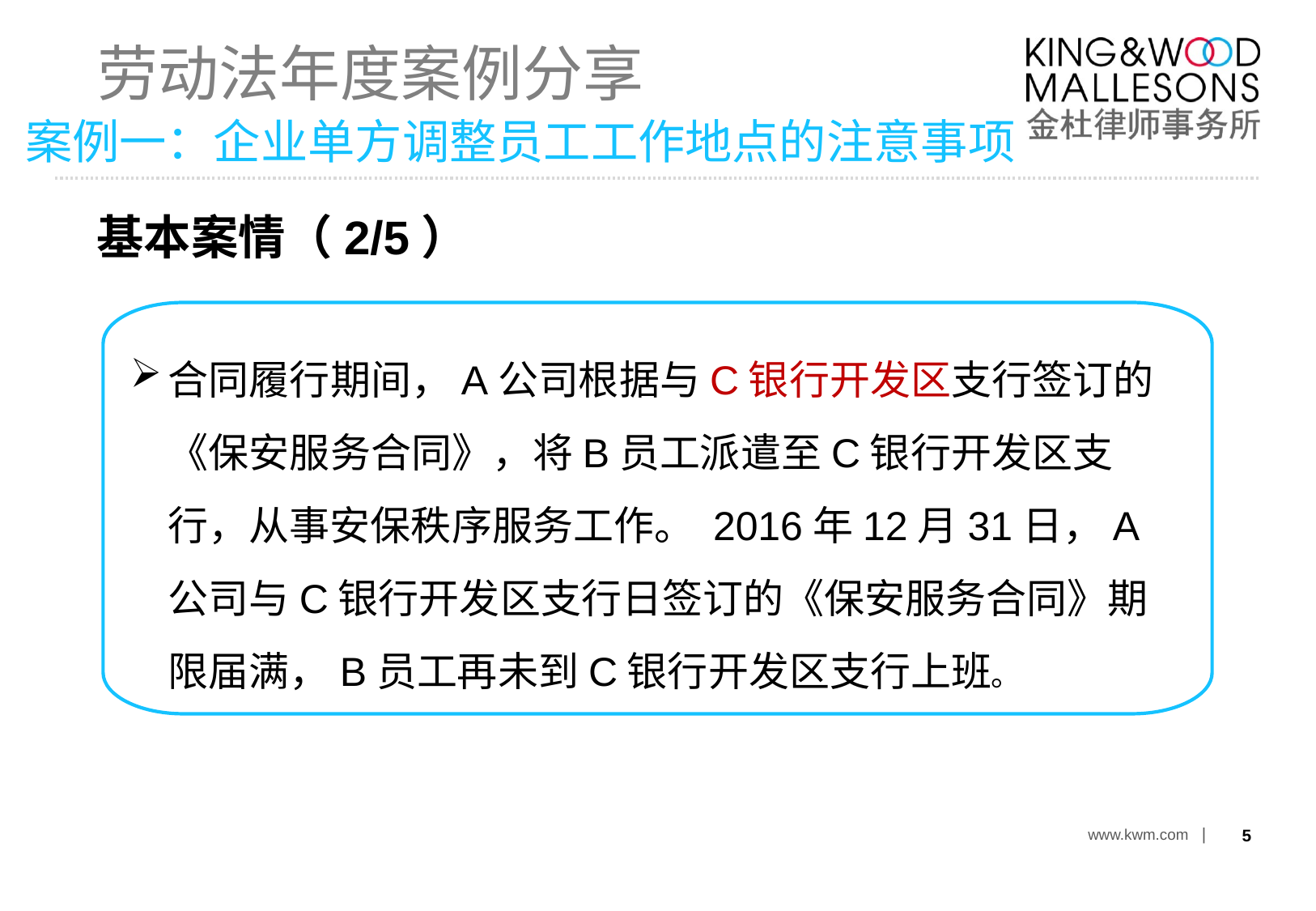

基本案情（2/5）
合同履行期间，A公司根据与C银行开发区支行签订的《保安服务合同》，将B员工派遣至C银行开发区支行，从事安保秩序服务工作。 2016年12月31日，A公司与C银行开发区支行日签订的《保安服务合同》期限届满，B员工再未到C银行开发区支行上班。